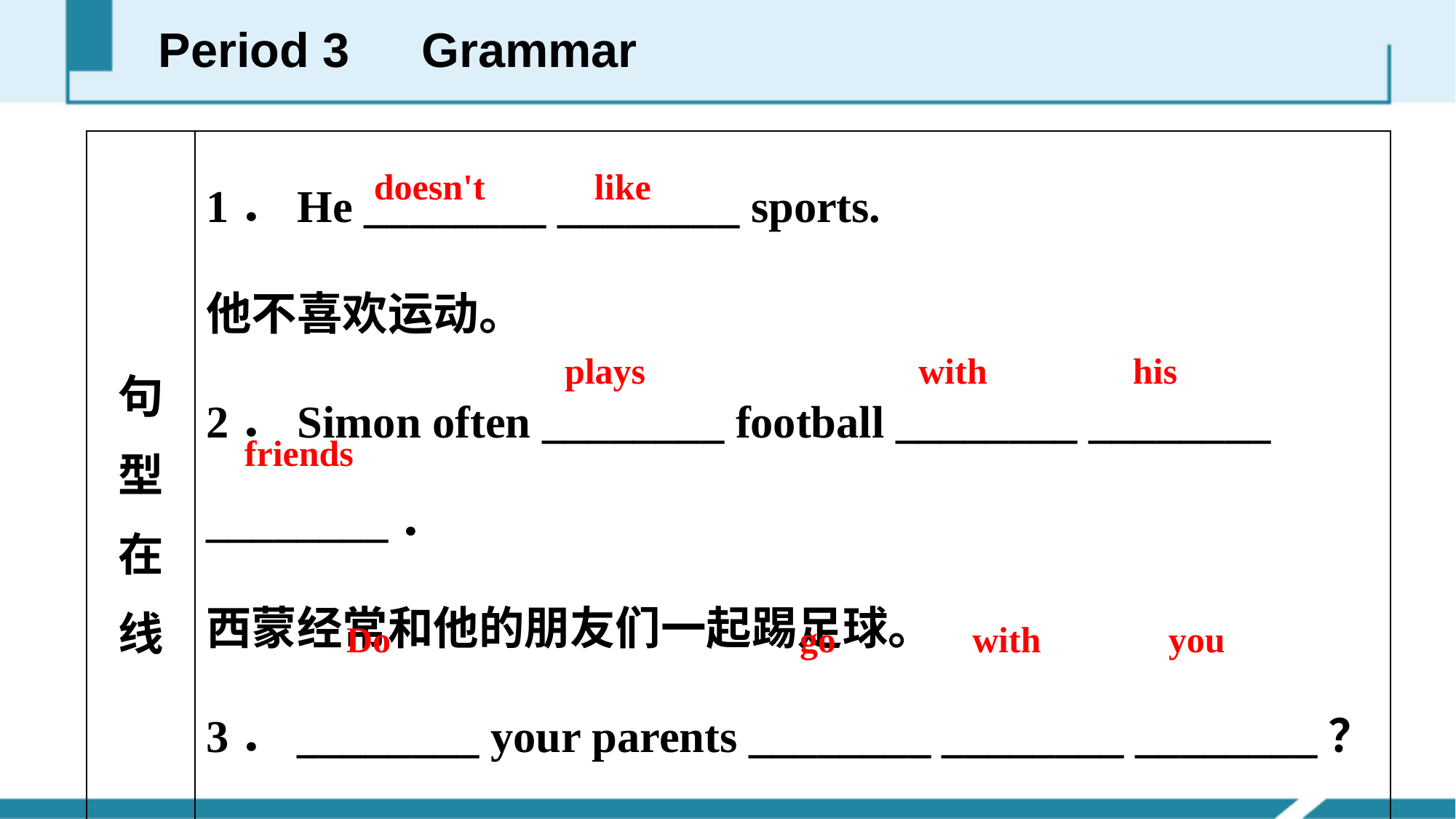

Period 3　Grammar
| 句 型 在 线 | 1．He \_\_\_\_\_\_\_\_ \_\_\_\_\_\_\_\_ sports. 他不喜欢运动。 2．Simon often \_\_\_\_\_\_\_\_ football \_\_\_\_\_\_\_\_ \_\_\_\_\_\_\_\_ \_\_\_\_\_\_\_\_． 西蒙经常和他的朋友们一起踢足球。 3．\_\_\_\_\_\_\_\_ your parents \_\_\_\_\_\_\_\_ \_\_\_\_\_\_\_\_ \_\_\_\_\_\_\_\_？ 你父母和你一起去吗？ |
| --- | --- |
doesn't            like
plays                              with                his

friends
Do                                             go               with              you